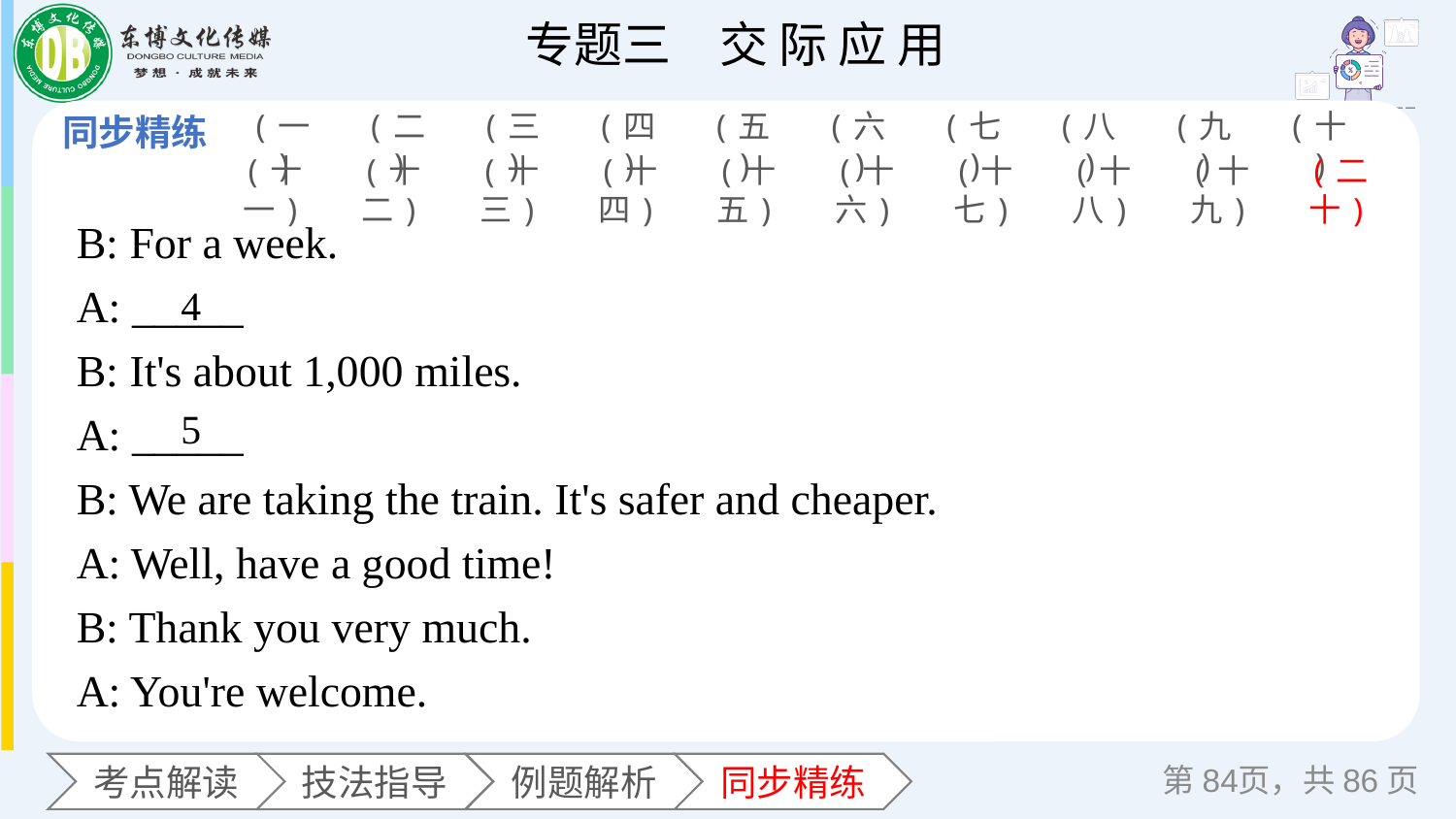

(一)
(二)
(三)
(四)
(五)
(六)
(七)
(八)
(九)
(十)
(十一)
(十二)
(十三)
(十四)
(十五)
(十六)
(十七)
(十八)
(十九)
(二十)
B: For a week.
A: _____
B: It's about 1,000 miles.
A: _____
B: We are taking the train. It's safer and cheaper.
A: Well, have a good time!
B: Thank you very much.
A: You're welcome.
4
5
第84页，共86页